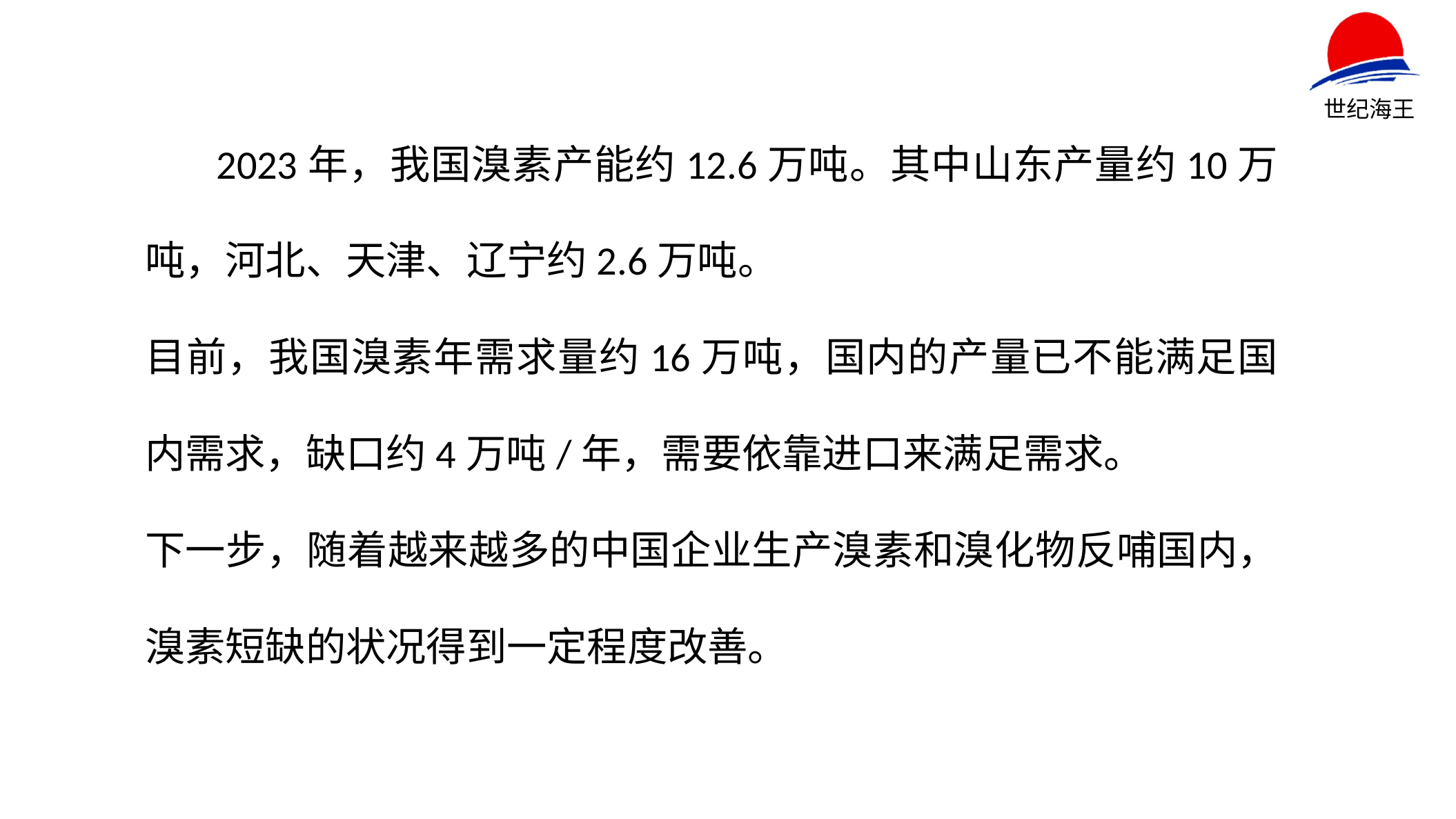

2023年，我国溴素产能约12.6万吨。其中山东产量约10万吨，河北、天津、辽宁约2.6万吨。
目前，我国溴素年需求量约16万吨，国内的产量已不能满足国内需求，缺口约4万吨/年，需要依靠进口来满足需求。
下一步，随着越来越多的中国企业生产溴素和溴化物反哺国内，溴素短缺的状况得到一定程度改善。